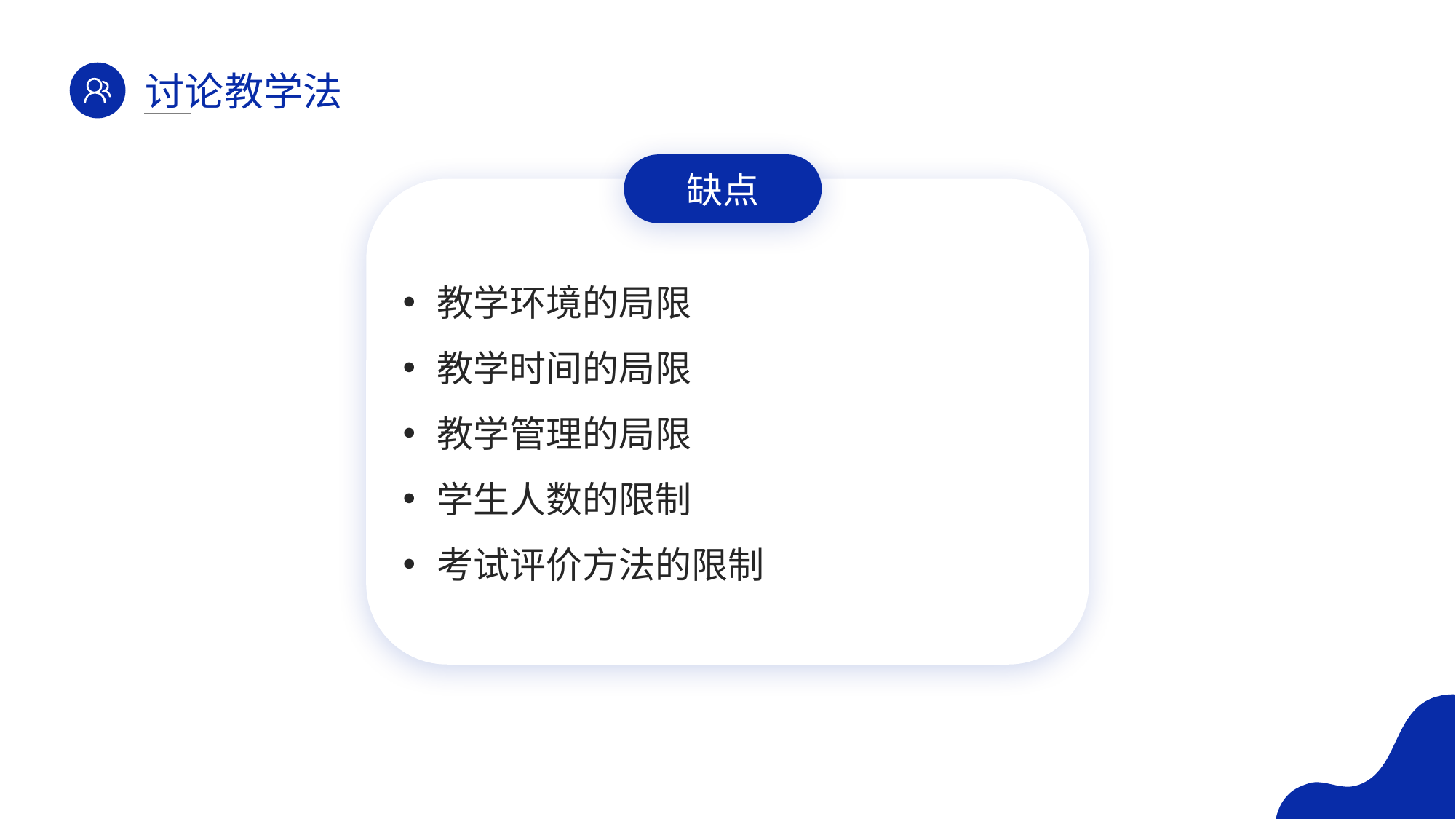

讨论教学法
缺点
教学环境的局限
教学时间的局限
教学管理的局限
学生人数的限制
考试评价方法的限制